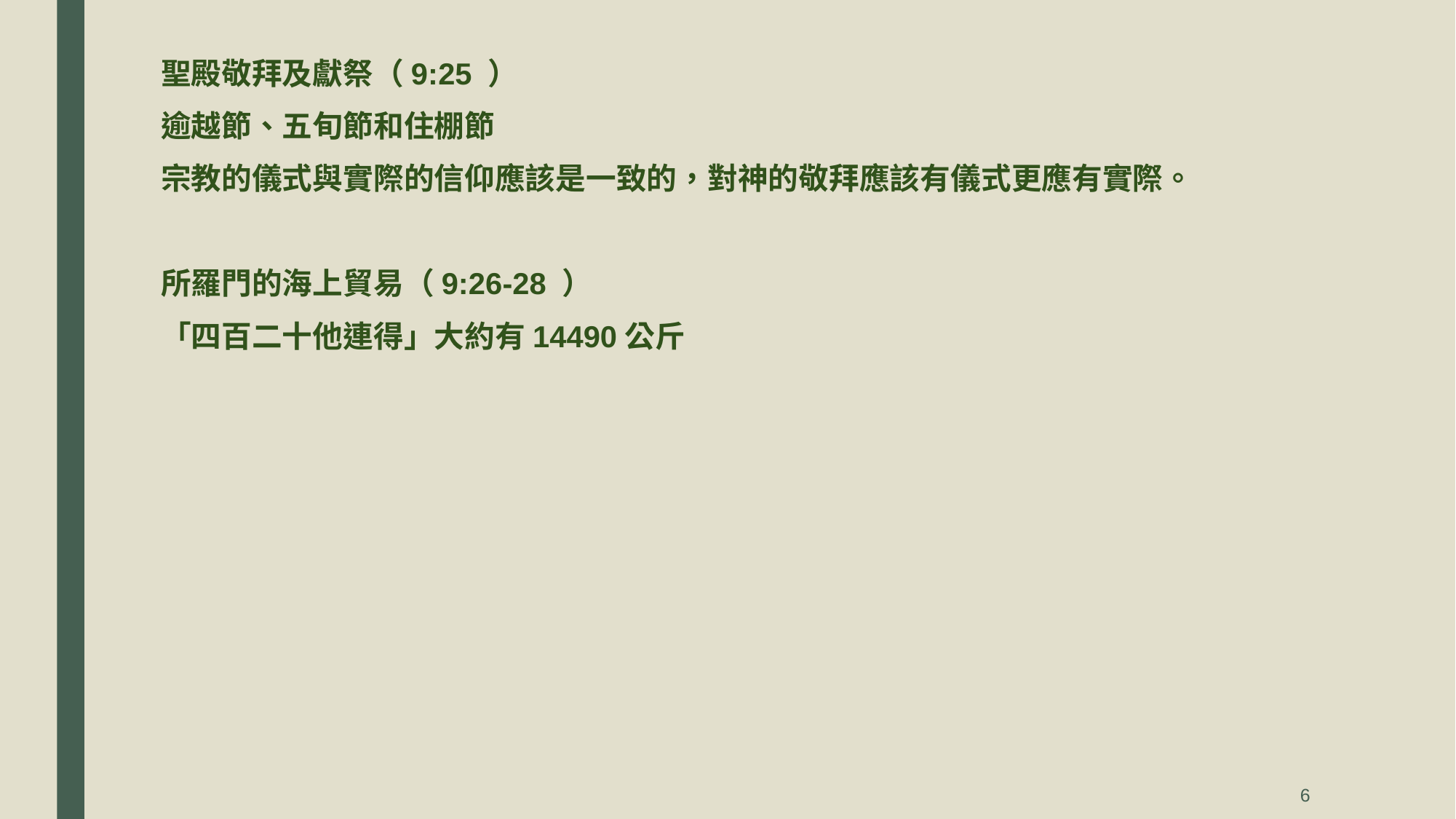

聖殿敬拜及獻祭（9:25 ）
逾越節、五旬節和住棚節
宗教的儀式與實際的信仰應該是一致的，對神的敬拜應該有儀式更應有實際。

所羅門的海上貿易（9:26-28 ）
「四百二十他連得」大約有14490公斤

6